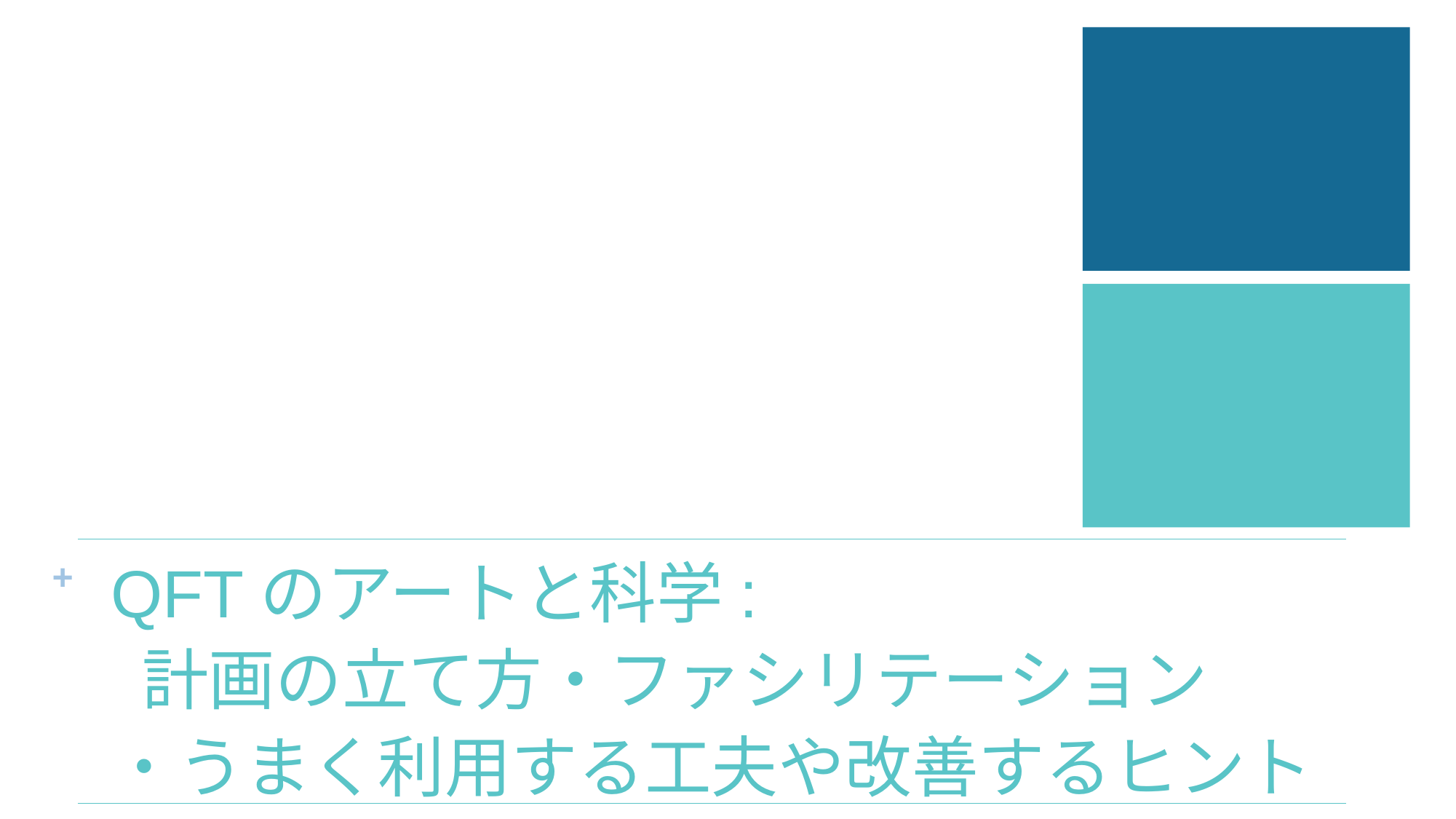

QFTのアートと科学:
 計画の立て方・ファシリテーション
・うまく利用する工夫や改善するヒント